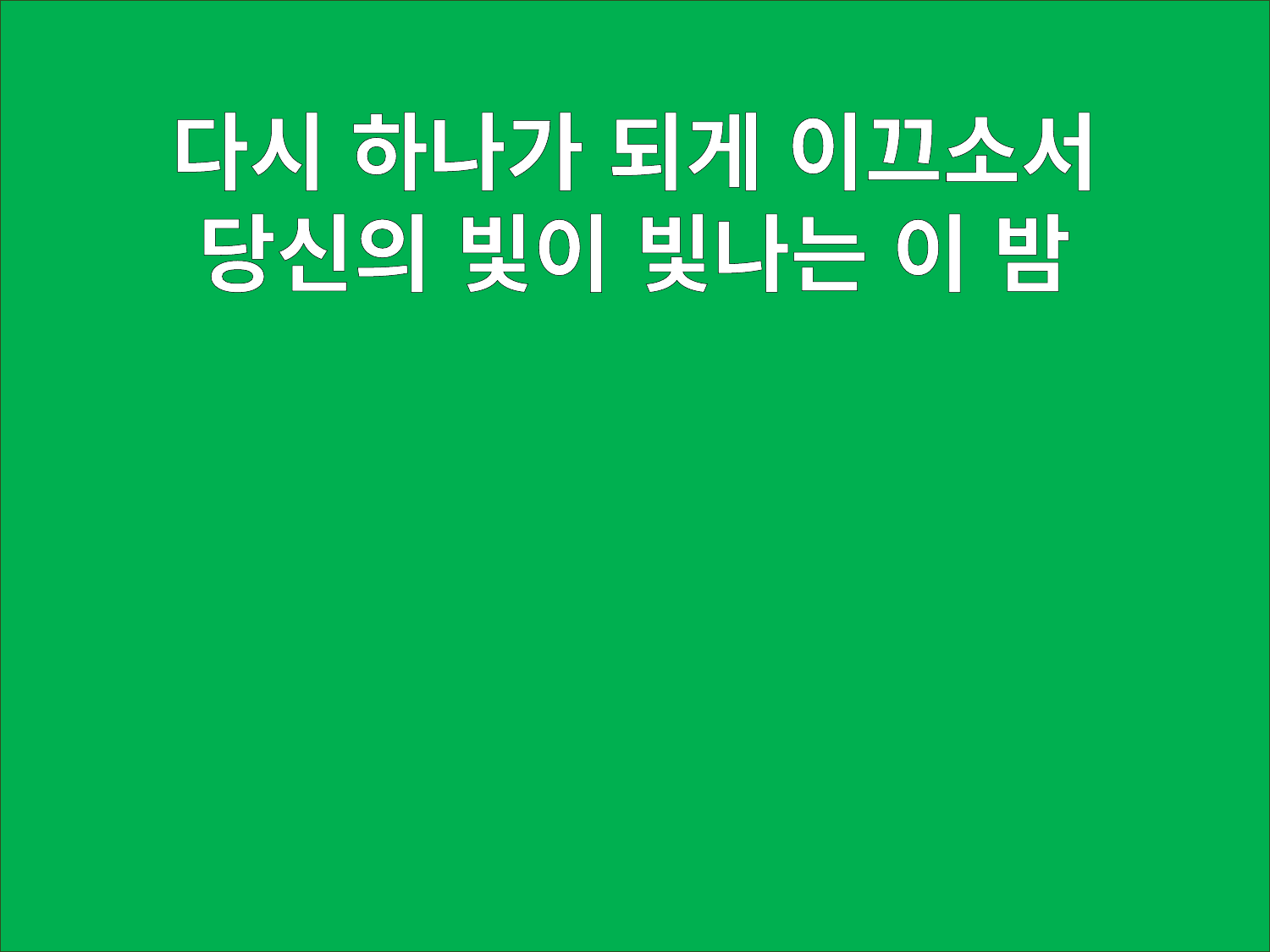

다시 하나가 되게 이끄소서
당신의 빛이 빛나는 이 밤